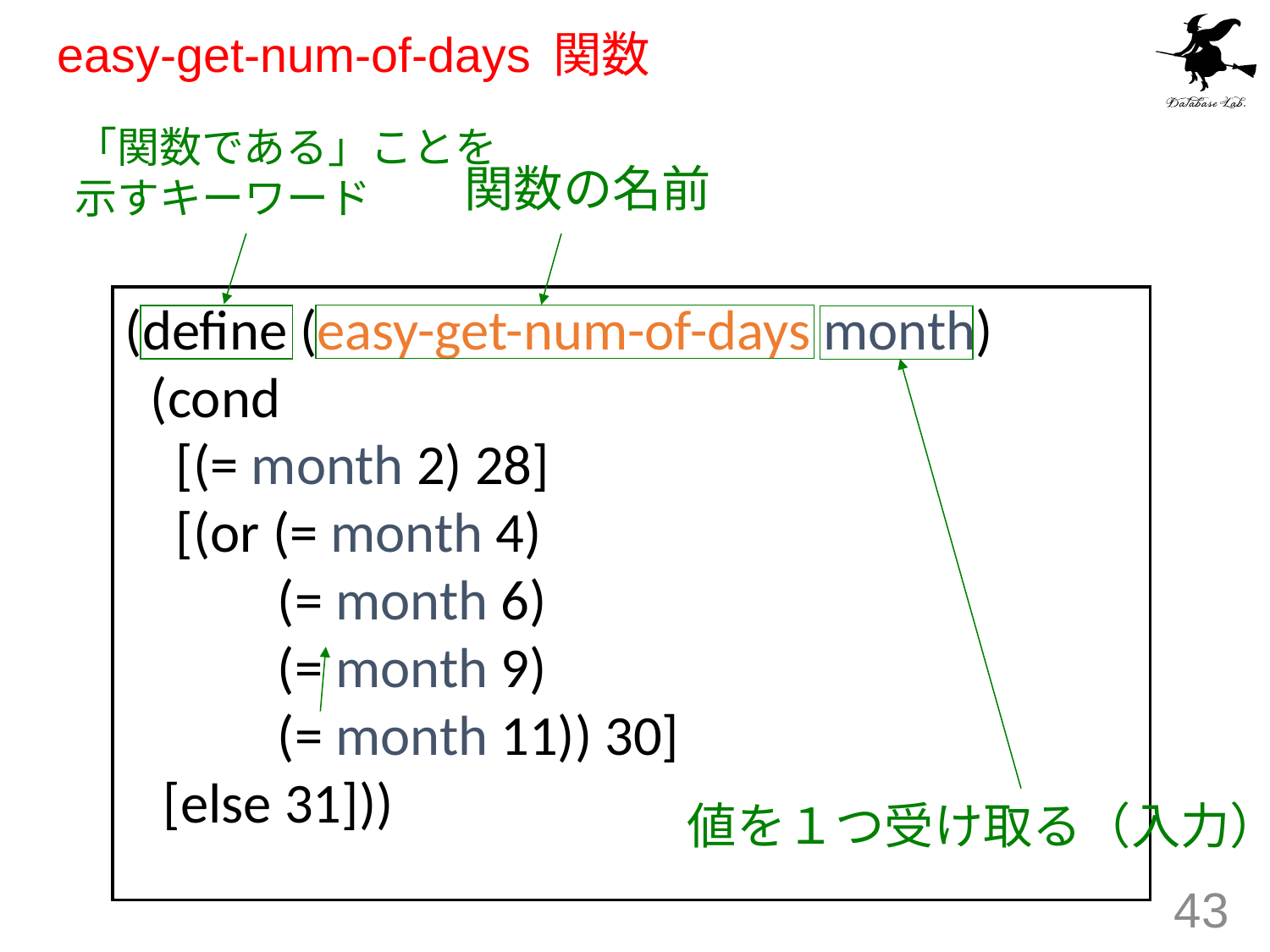

# easy-get-num-of-days 関数
「関数である」ことを
示すキーワード
関数の名前

(define (easy-get-num-of-days month)
  (cond
    [(= month 2) 28]
    [(or (= month 4)
            (= month 6)
            (= month 9)
            (= month 11)) 30]
   [else 31]))

値を１つ受け取る（入力）
43